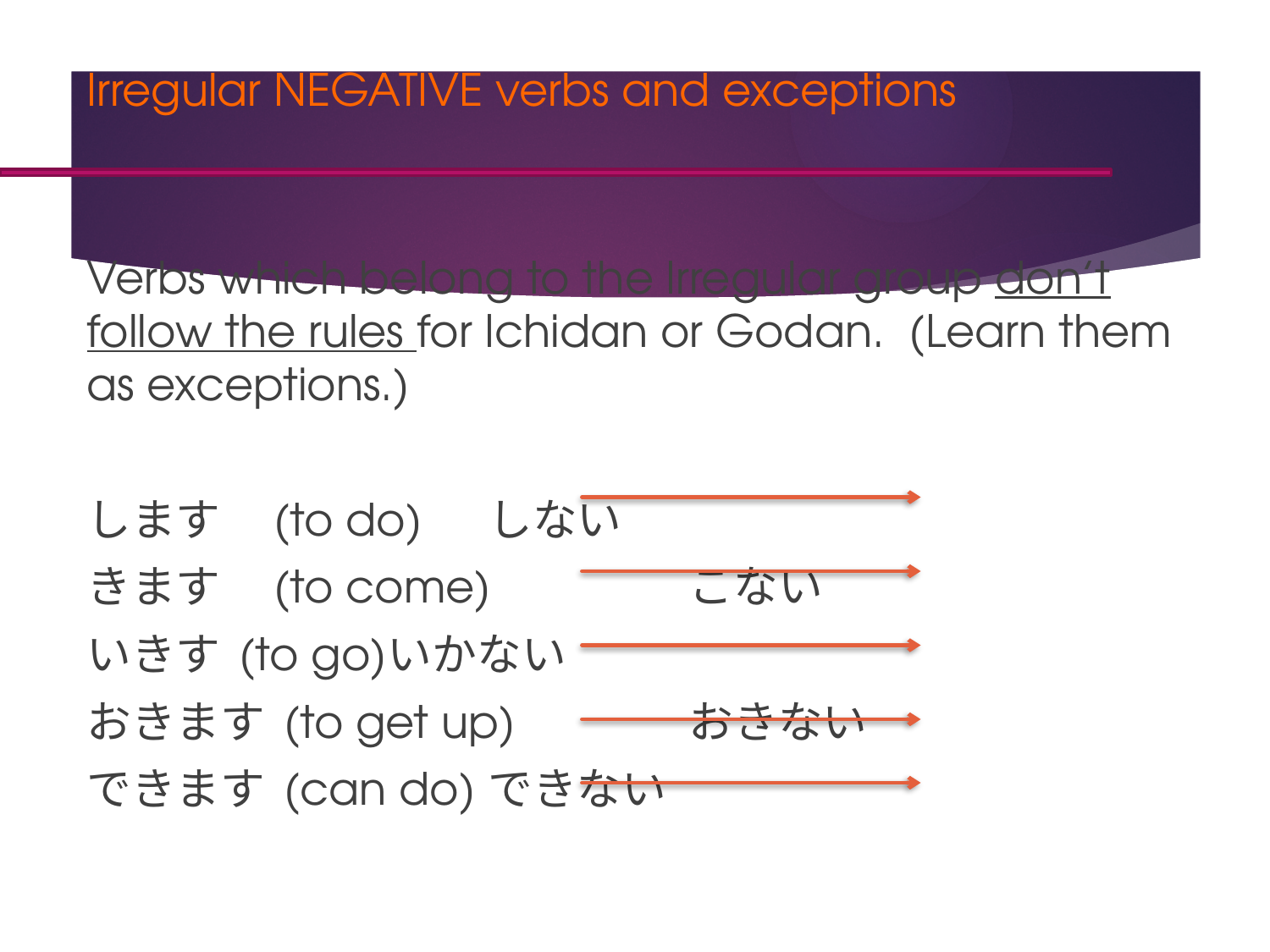

# Irregular NEGATIVE verbs and exceptions

Verbs which belong to the Irregular group don’t follow the rules for Ichidan or Godan.  (Learn them as exceptions.)

します　(to do)									しない
きます　(to come)								こない
いきす (to go)										いかない
おきます (to get up)							おきない
できます (can do)								できない